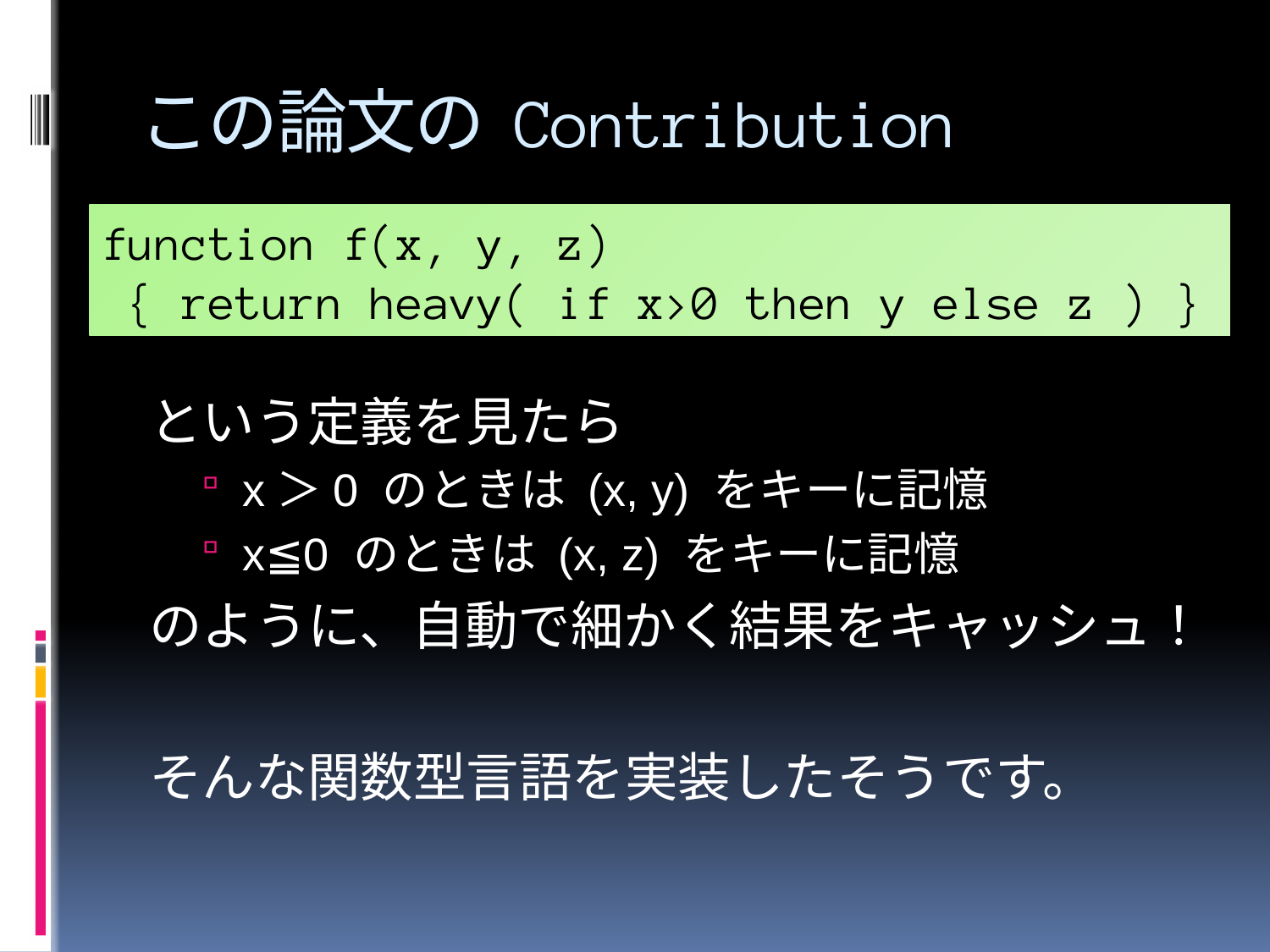

# この論文の Contribution
function f(x, y, z)
 { return heavy( if x>0 then y else z ) }

という定義を見たら
x＞0 のときは (x, y) をキーに記憶
x≦0 のときは (x, z) をキーに記憶
のように、自動で細かく結果をキャッシュ！

そんな関数型言語を実装したそうです。